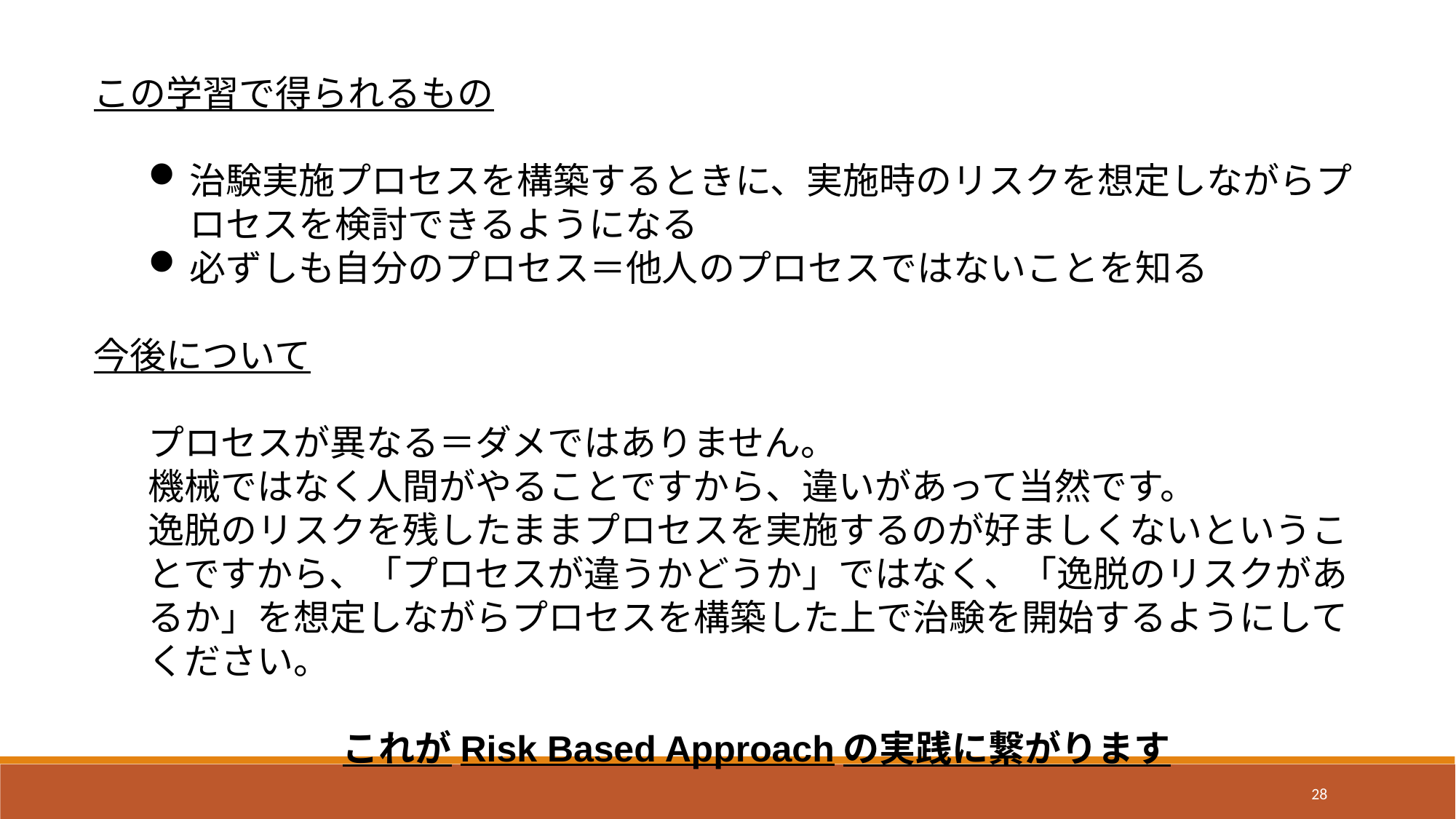

この学習で得られるもの

治験実施プロセスを構築するときに、実施時のリスクを想定しながらプロセスを検討できるようになる
必ずしも自分のプロセス＝他人のプロセスではないことを知る

今後について

プロセスが異なる＝ダメではありません。
機械ではなく人間がやることですから、違いがあって当然です。
逸脱のリスクを残したままプロセスを実施するのが好ましくないということですから、「プロセスが違うかどうか」ではなく、「逸脱のリスクがあるか」を想定しながらプロセスを構築した上で治験を開始するようにしてください。

これがRisk Based Approachの実践に繋がります
28